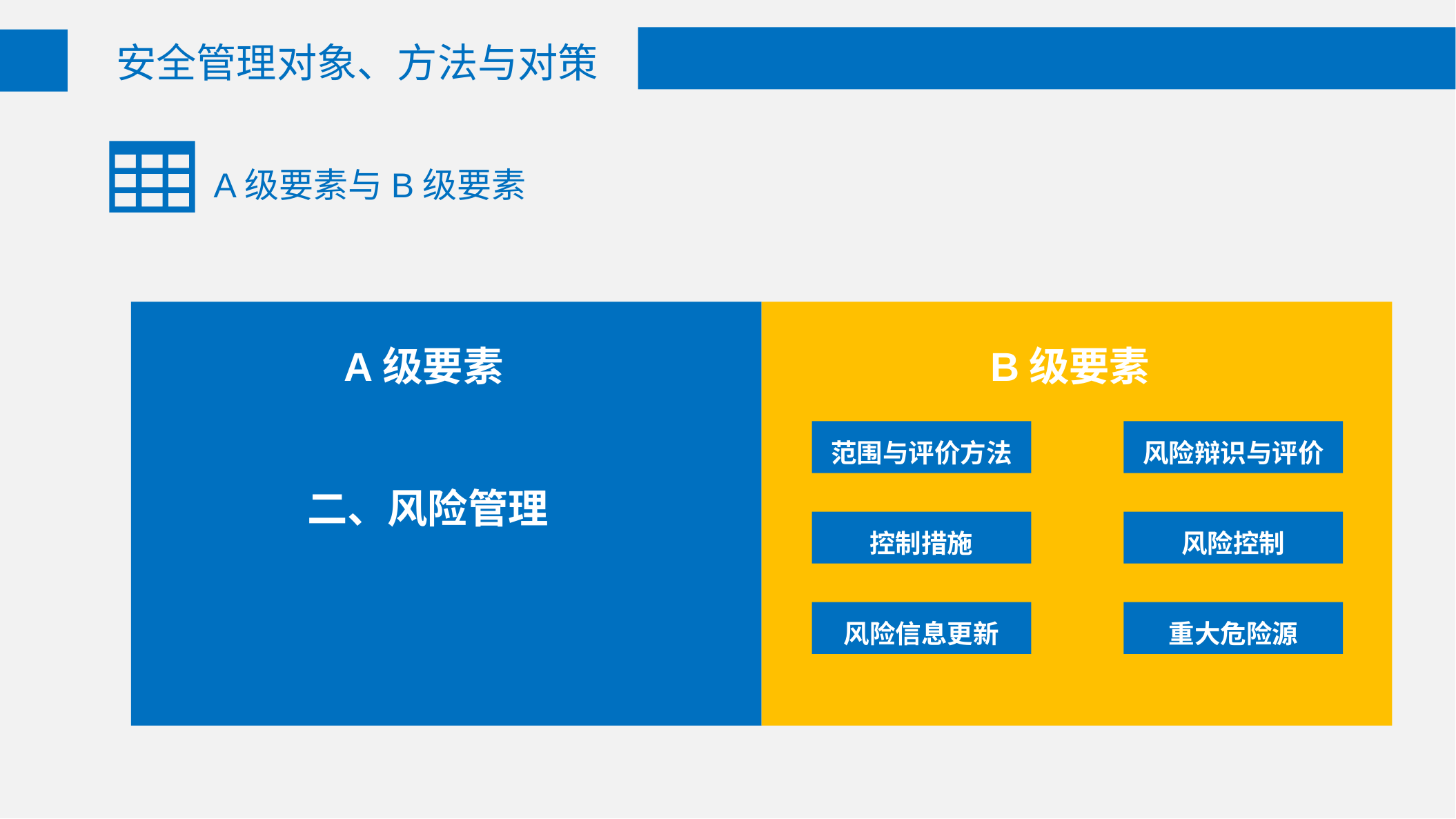

安全管理对象、方法与对策

A级要素与B级要素

A级要素
B级要素
范围与评价方法
风险辩识与评价
二、风险管理
控制措施
风险控制
风险信息更新
重大危险源